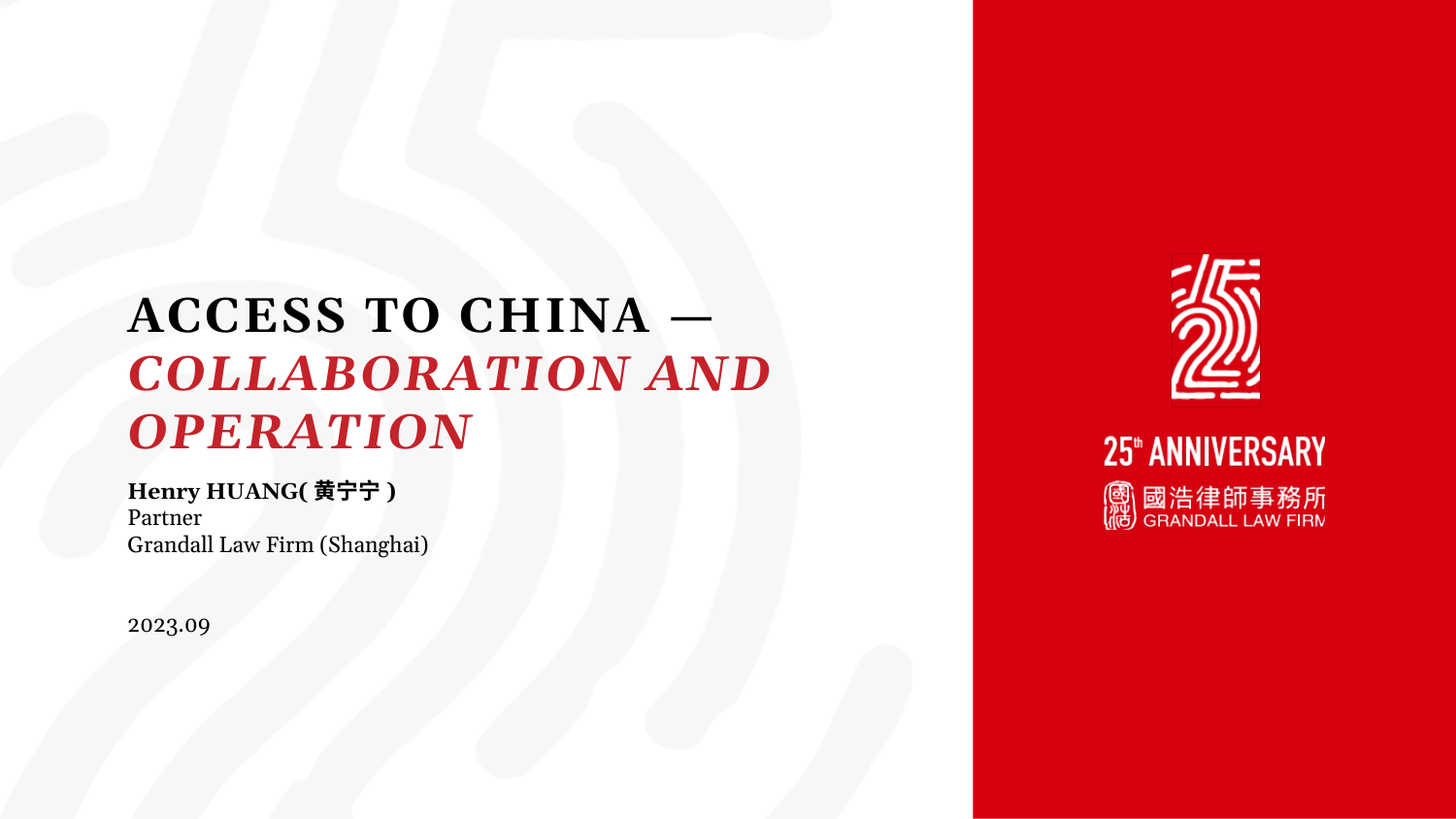

ACCESS TO CHINA — COLLABORATION AND OPERATION
Henry HUANG(黄宁宁)
Partner
Grandall Law Firm (Shanghai)

2023.09